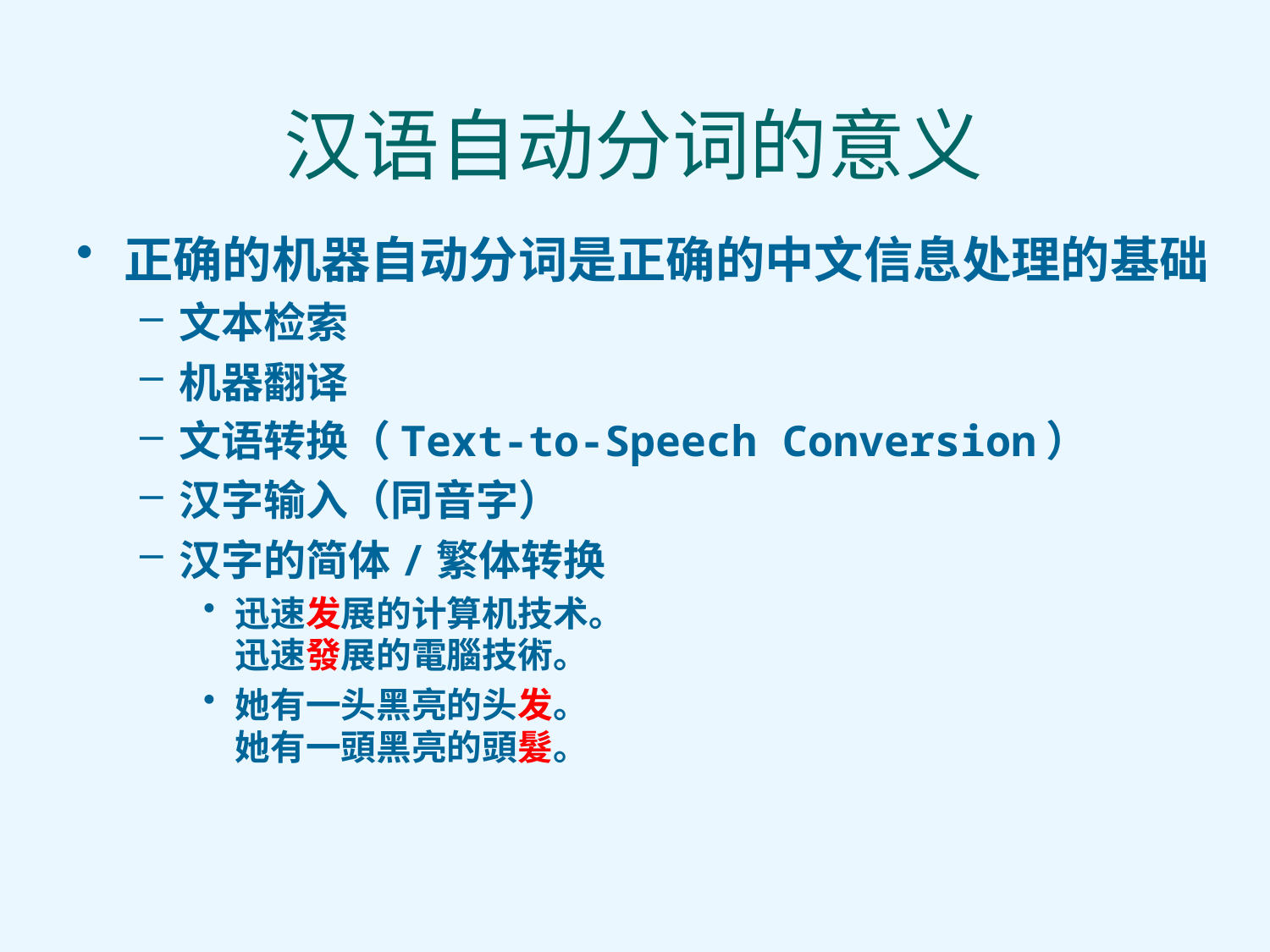

汉语自动分词的意义
正确的机器自动分词是正确的中文信息处理的基础
文本检索
机器翻译
文语转换（Text-to-Speech Conversion）
汉字输入（同音字）
汉字的简体/繁体转换
迅速发展的计算机技术。
迅速發展的電腦技術。
她有一头黑亮的头发。
她有一頭黑亮的頭髮。